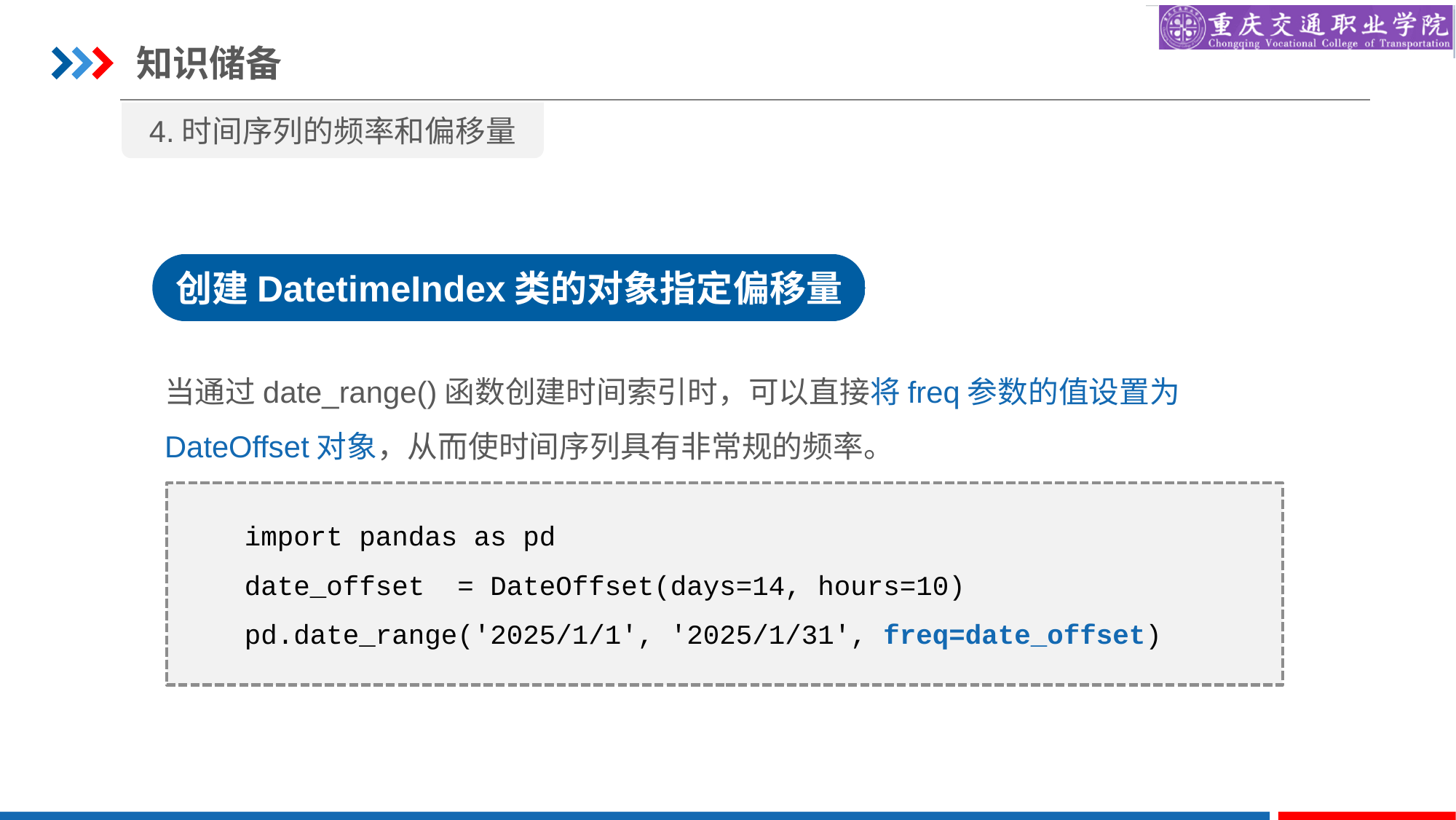

知识储备

4.时间序列的频率和偏移量
创建DatetimeIndex类的对象指定偏移量
当通过date_range()函数创建时间索引时，可以直接将freq参数的值设置为DateOffset对象，从而使时间序列具有非常规的频率。

import pandas as pd
date_offset  = DateOffset(days=14, hours=10)
pd.date_range('2025/1/1', '2025/1/31', freq=date_offset)